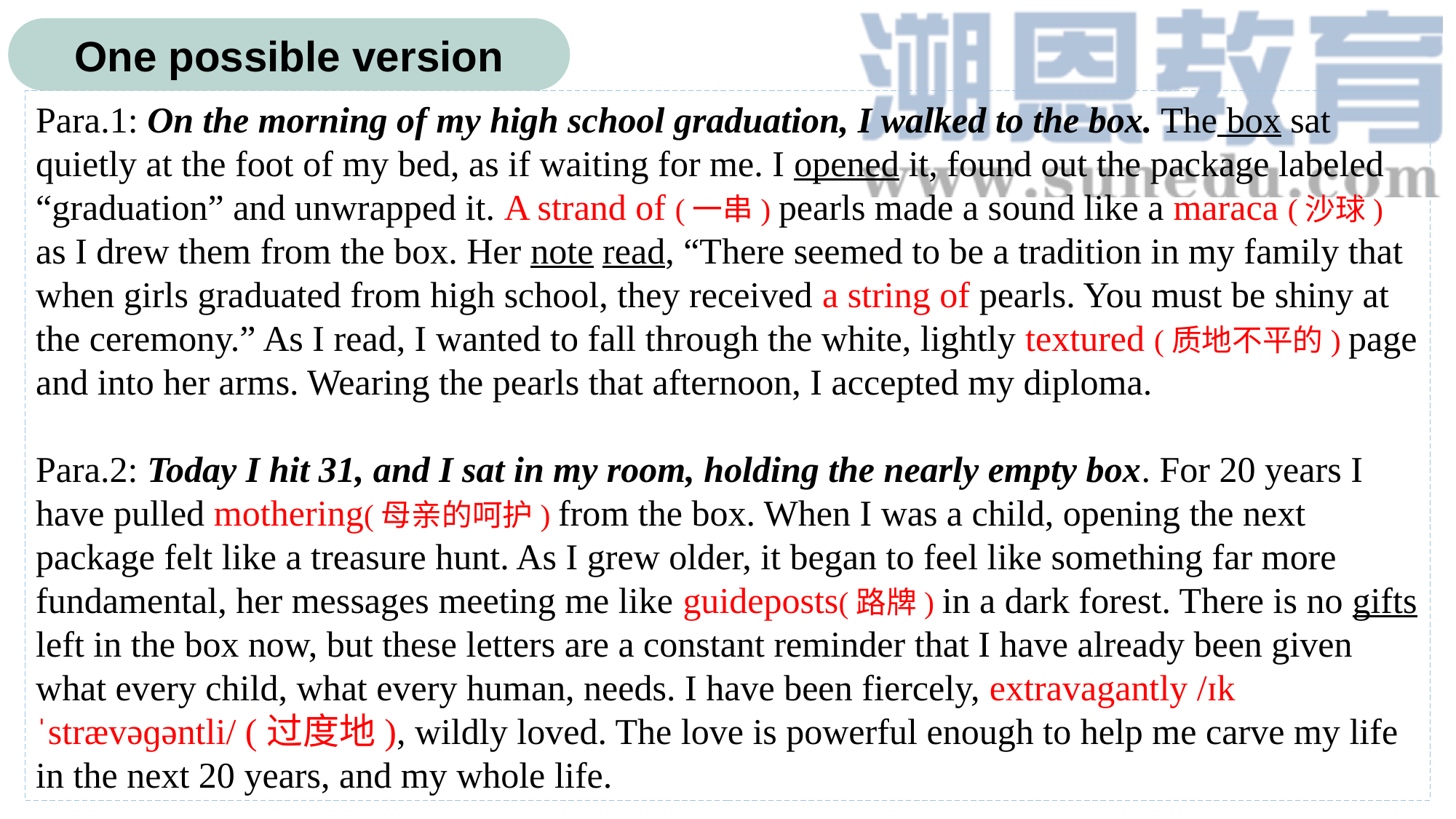

One possible version
Para.1: On the morning of my high school graduation, I walked to the box. The box sat quietly at the foot of my bed, as if waiting for me. I opened it, found out the package labeled “graduation” and unwrapped it. A strand of (一串) pearls made a sound like a maraca (沙球) as I drew them from the box. Her note read, “There seemed to be a tradition in my family that when girls graduated from high school, they received a string of pearls. You must be shiny at the ceremony.” As I read, I wanted to fall through the white, lightly textured (质地不平的) page and into her arms. Wearing the pearls that afternoon, I accepted my diploma.

Para.2: Today I hit 31, and I sat in my room, holding the nearly empty box. For 20 years I have pulled mothering(母亲的呵护) from the box. When I was a child, opening the next package felt like a treasure hunt. As I grew older, it began to feel like something far more fundamental, her messages meeting me like guideposts(路牌) in a dark forest. There is no gifts left in the box now, but these letters are a constant reminder that I have already been given what every child, what every human, needs. I have been fiercely, extravagantly /ɪkˈstrævəɡəntli/ (过度地), wildly loved. The love is powerful enough to help me carve my life in the next 20 years, and my whole life.